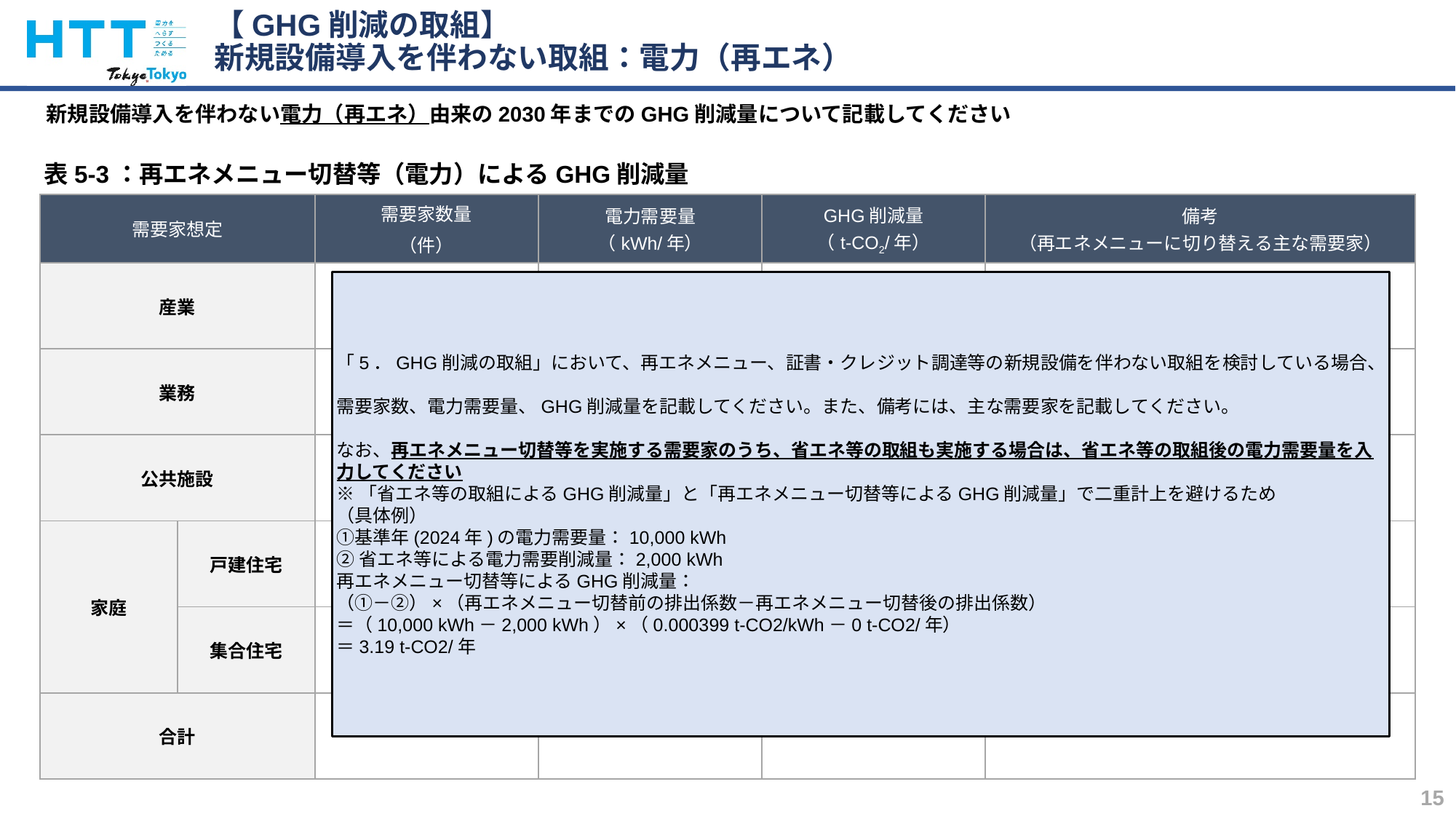

# 【GHG削減の取組】 新規設備導入を伴わない取組：電力（再エネ）
新規設備導入を伴わない電力（再エネ）由来の2030年までのGHG削減量について記載してください
表5-3：再エネメニュー切替等（電力）によるGHG削減量
| 需要家想定 |  | 需要家数量 （件） | 電力需要量 （kWh/年） | GHG削減量 （t-CO2/年） | 備考 （再エネメニューに切り替える主な需要家） |
| --- | --- | --- | --- | --- | --- |
| 産業 |  |  |  |  |  |
| 業務 |  |  |  |  |  |
| 公共施設 |  |  |  |  |  |
| 家庭 | 戸建住宅 |  |  |  |  |
|  | 集合住宅 |  |  |  |  |
| 合計 |  |  |  |  |  |
「5．GHG削減の取組」において、再エネメニュー、証書・クレジット調達等の新規設備を伴わない取組を検討している場合、
需要家数、電力需要量、GHG削減量を記載してください。また、備考には、主な需要家を記載してください。
なお、再エネメニュー切替等を実施する需要家のうち、省エネ等の取組も実施する場合は、省エネ等の取組後の電力需要量を入力してください
※「省エネ等の取組によるGHG削減量」と「再エネメニュー切替等によるGHG削減量」で二重計上を避けるため
（具体例）
①基準年(2024年)の電力需要量：10,000 kWh
②省エネ等による電力需要削減量：2,000 kWh
再エネメニュー切替等によるGHG削減量：
（①－②）×（再エネメニュー切替前の排出係数－再エネメニュー切替後の排出係数）
＝（10,000 kWh－2,000 kWh）×（0.000399 t-CO2/kWh－0 t-CO2/年）
＝3.19 t-CO2/年
15